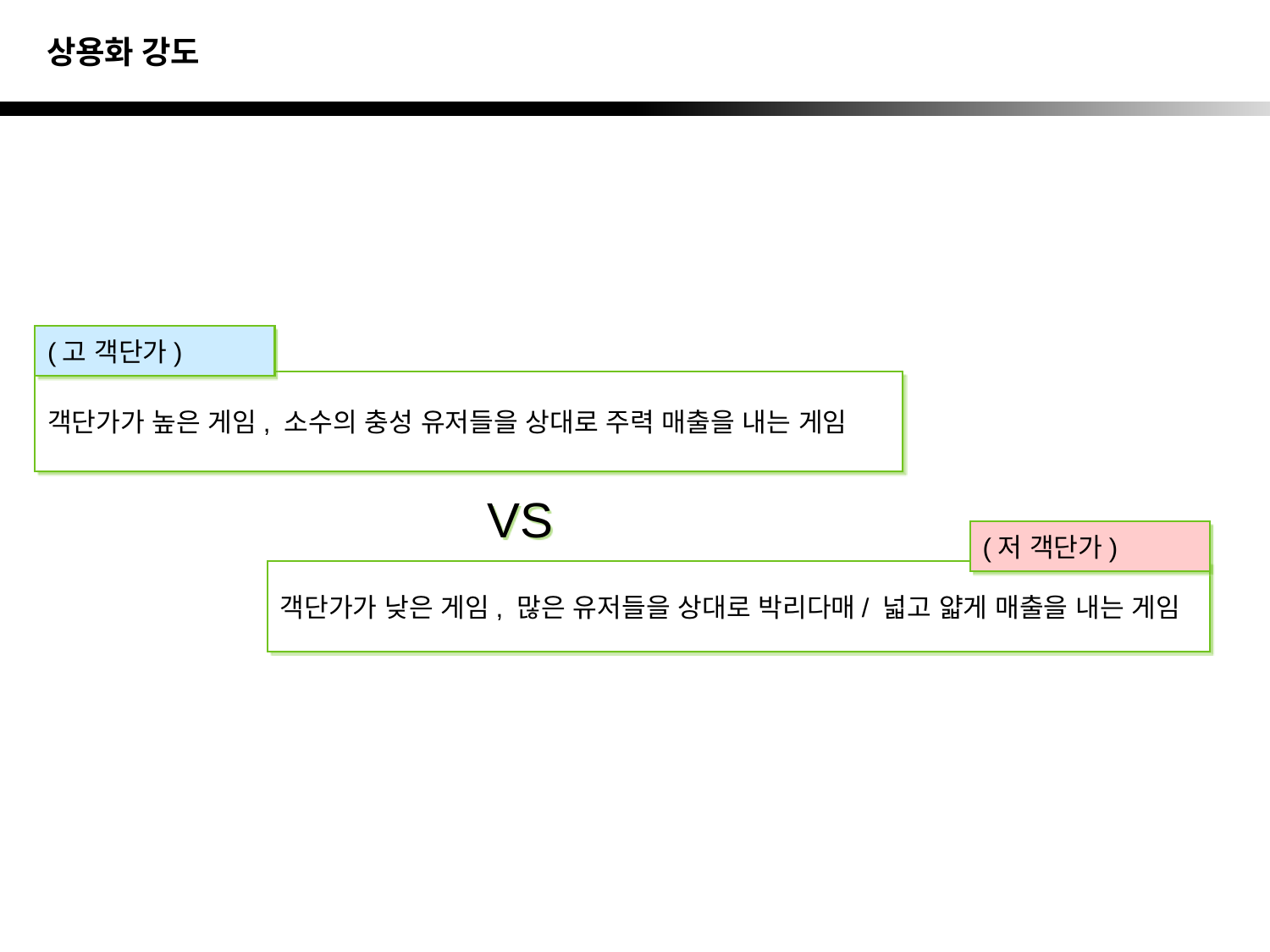

상용화 강도
(고 객단가)
객단가가 높은 게임, 소수의 충성 유저들을 상대로 주력 매출을 내는 게임
VS
(저 객단가)
객단가가 낮은 게임, 많은 유저들을 상대로 박리다매/ 넓고 얇게 매출을 내는 게임